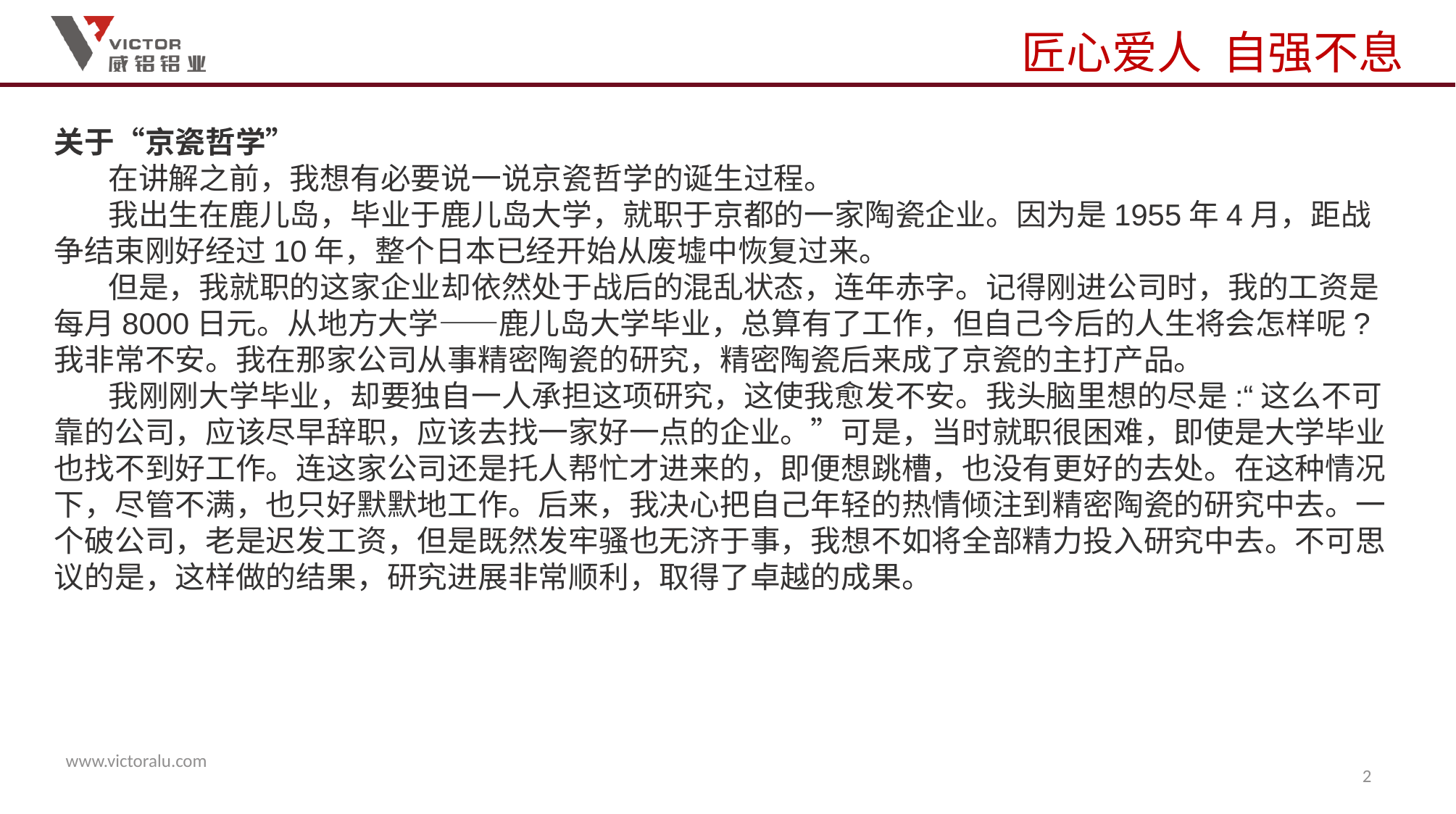

关于“京瓷哲学”
       在讲解之前，我想有必要说一说京瓷哲学的诞生过程。
       我出生在鹿儿岛，毕业于鹿儿岛大学，就职于京都的一家陶瓷企业。因为是1955年4月，距战争结束刚好经过10年，整个日本已经开始从废墟中恢复过来。
       但是，我就职的这家企业却依然处于战后的混乱状态，连年赤字。记得刚进公司时，我的工资是每月8000日元。从地方大学——鹿儿岛大学毕业，总算有了工作，但自己今后的人生将会怎样呢?我非常不安。我在那家公司从事精密陶瓷的研究，精密陶瓷后来成了京瓷的主打产品。
       我刚刚大学毕业，却要独自一人承担这项研究，这使我愈发不安。我头脑里想的尽是:“这么不可靠的公司，应该尽早辞职，应该去找一家好一点的企业。”可是，当时就职很困难，即使是大学毕业也找不到好工作。连这家公司还是托人帮忙才进来的，即便想跳槽，也没有更好的去处。在这种情况下，尽管不满，也只好默默地工作。后来，我决心把自己年轻的热情倾注到精密陶瓷的研究中去。一个破公司，老是迟发工资，但是既然发牢骚也无济于事，我想不如将全部精力投入研究中去。不可思议的是，这样做的结果，研究进展非常顺利，取得了卓越的成果。

2